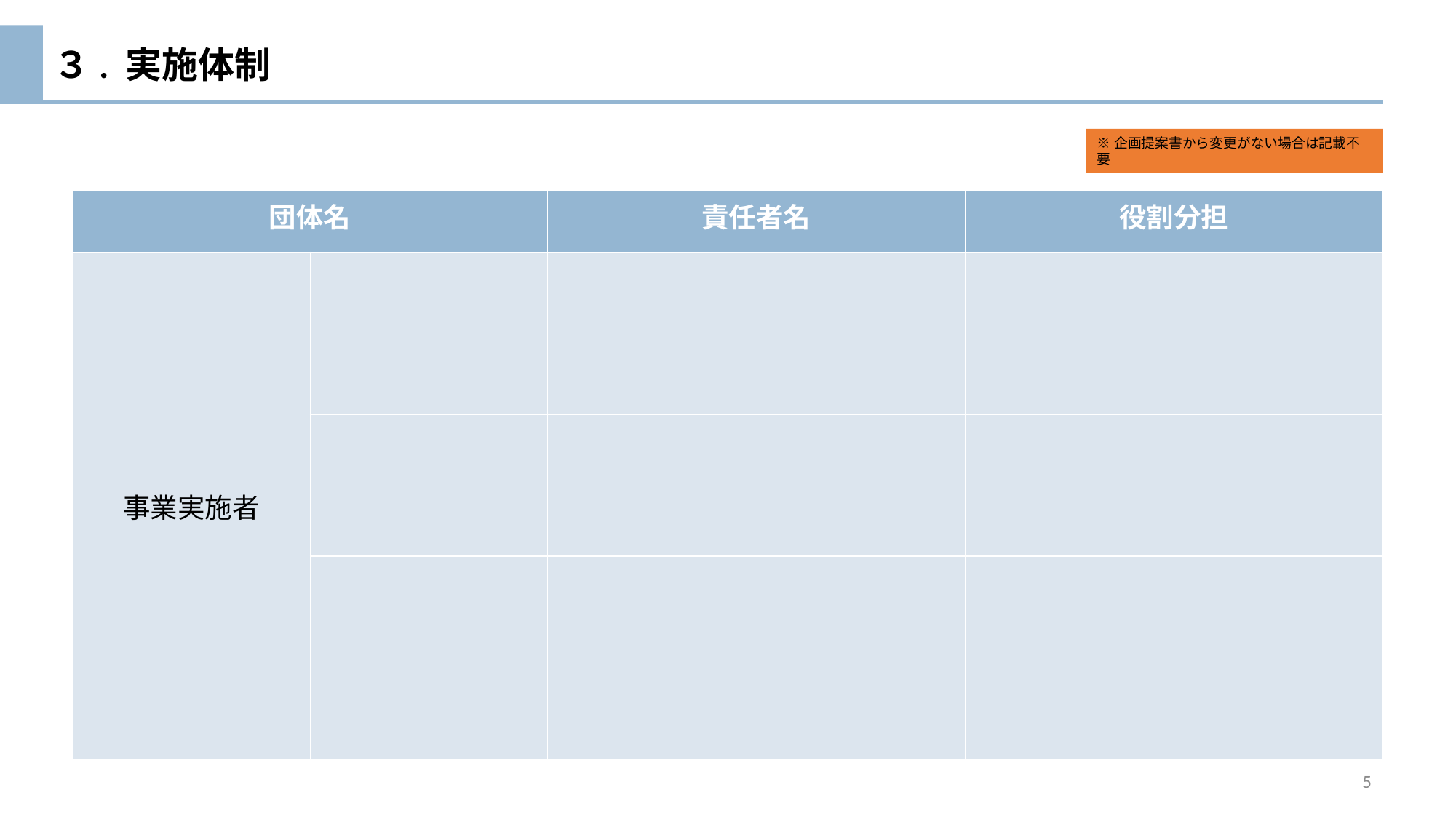

３. 実施体制
※企画提案書から変更がない場合は記載不要

| 団体名 |  | 責任者名 | 役割分担 |
| --- | --- | --- | --- |
| 事業実施者 |  |  |  |
|  |  |  |  |
|  |  |  |  |

5